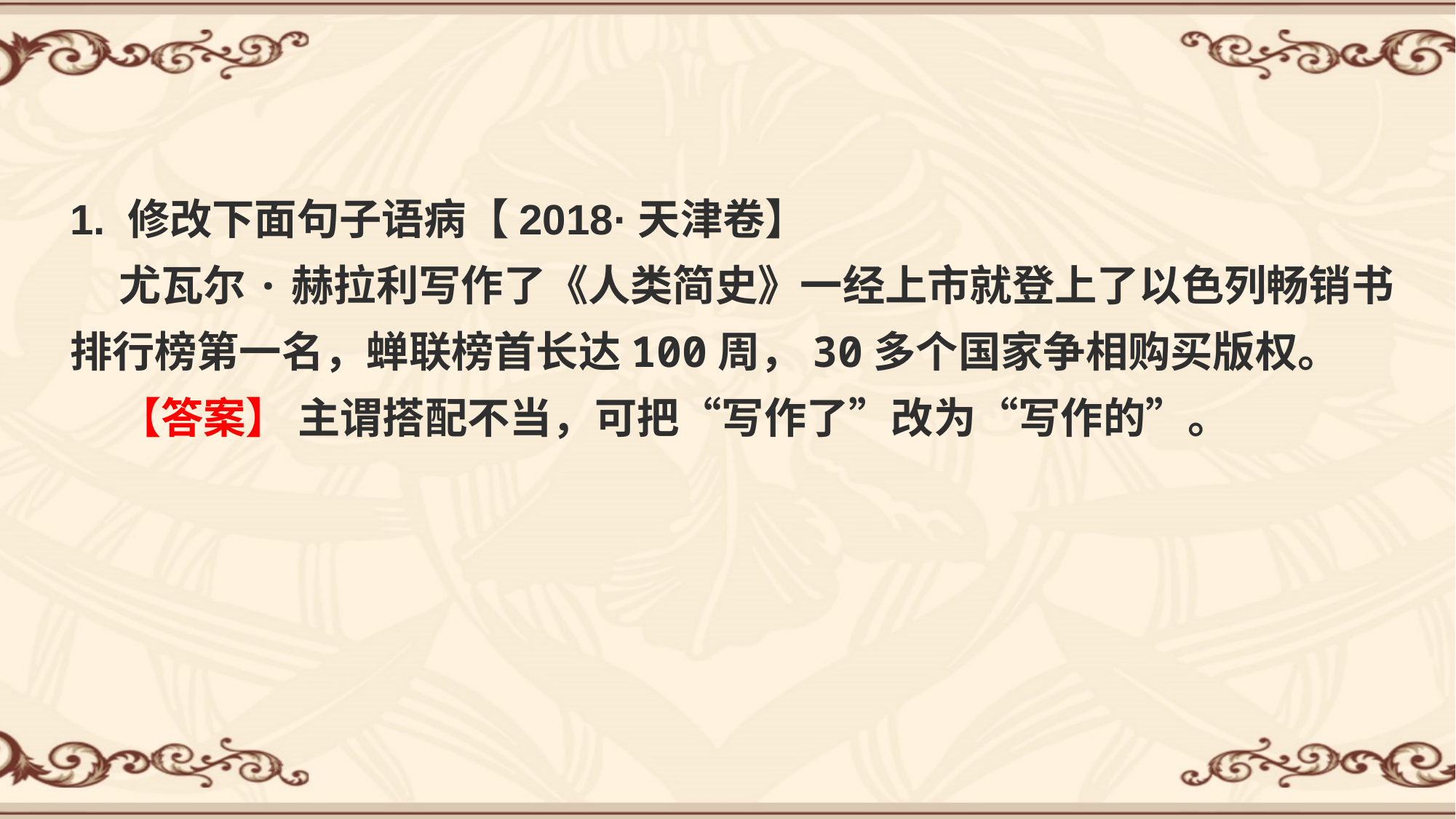

1. 修改下面句子语病【2018·天津卷】
    尤瓦尔·赫拉利写作了《人类简史》一经上市就登上了以色列畅销书排行榜第一名，蝉联榜首长达100周，30多个国家争相购买版权。
    【答案】 主谓搭配不当，可把“写作了”改为“写作的”。